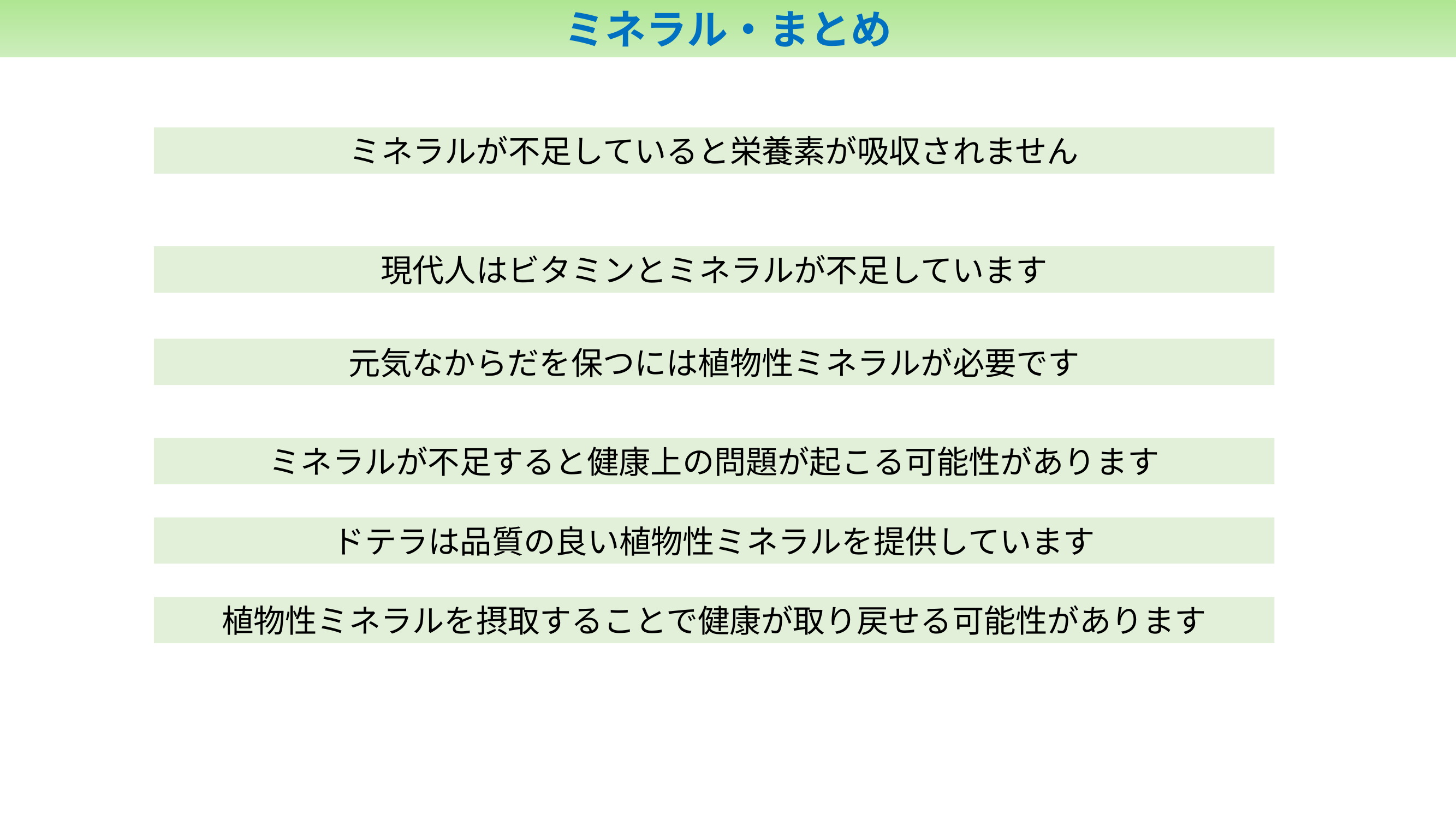

ミネラル・まとめ
ミネラルが不足していると栄養素が吸収されません
現代人はビタミンとミネラルが不足しています
元気なからだを保つには植物性ミネラルが必要です
ミネラルが不足すると健康上の問題が起こる可能性があります
ドテラは品質の良い植物性ミネラルを提供しています
植物性ミネラルを摂取することで健康が取り戻せる可能性があります